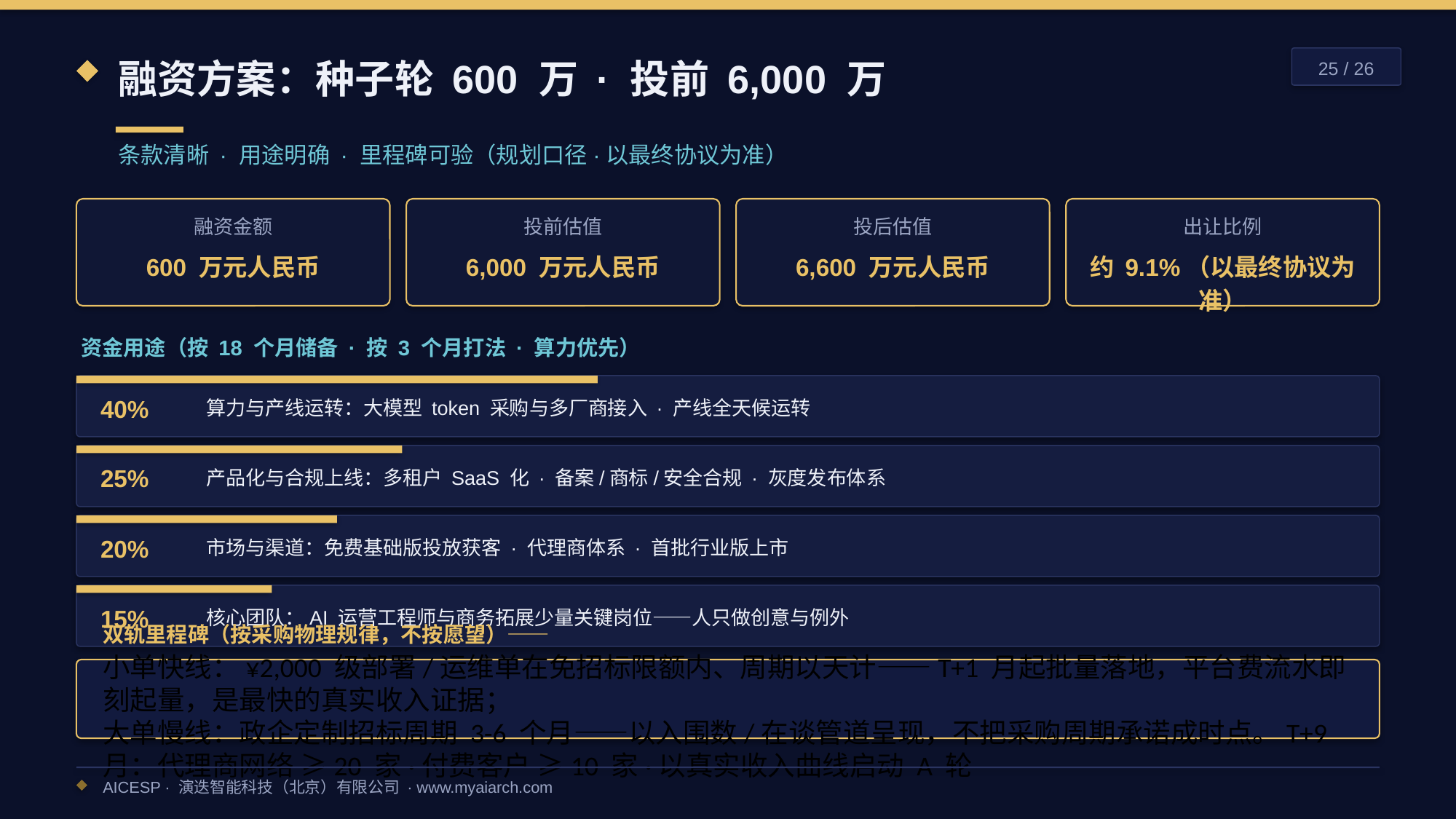

融资方案：种子轮 600 万 · 投前 6,000 万

25 / 26

条款清晰 · 用途明确 · 里程碑可验（规划口径·以最终协议为准）

融资金额
投前估值
投后估值
出让比例
600 万元人民币
6,000 万元人民币
6,600 万元人民币
约 9.1%（以最终协议为准）
资金用途（按 18 个月储备 · 按 3 个月打法 · 算力优先）

40%
算力与产线运转：大模型 token 采购与多厂商接入 · 产线全天候运转

25%
产品化与合规上线：多租户 SaaS 化 · 备案/商标/安全合规 · 灰度发布体系

20%
市场与渠道：免费基础版投放获客 · 代理商体系 · 首批行业版上市

15%
核心团队：AI 运营工程师与商务拓展少量关键岗位——人只做创意与例外

双轨里程碑（按采购物理规律，不按愿望）——
小单快线：¥2,000 级部署/运维单在免招标限额内、周期以天计——T+1 月起批量落地，平台费流水即刻起量，是最快的真实收入证据；
大单慢线：政企定制招标周期 3-6 个月——以入围数/在谈管道呈现，不把采购周期承诺成时点。T+9 月：代理商网络 ≥20 家·付费客户 ≥10 家·以真实收入曲线启动 A 轮

AICESP · 演迭智能科技（北京）有限公司 · www.myaiarch.com